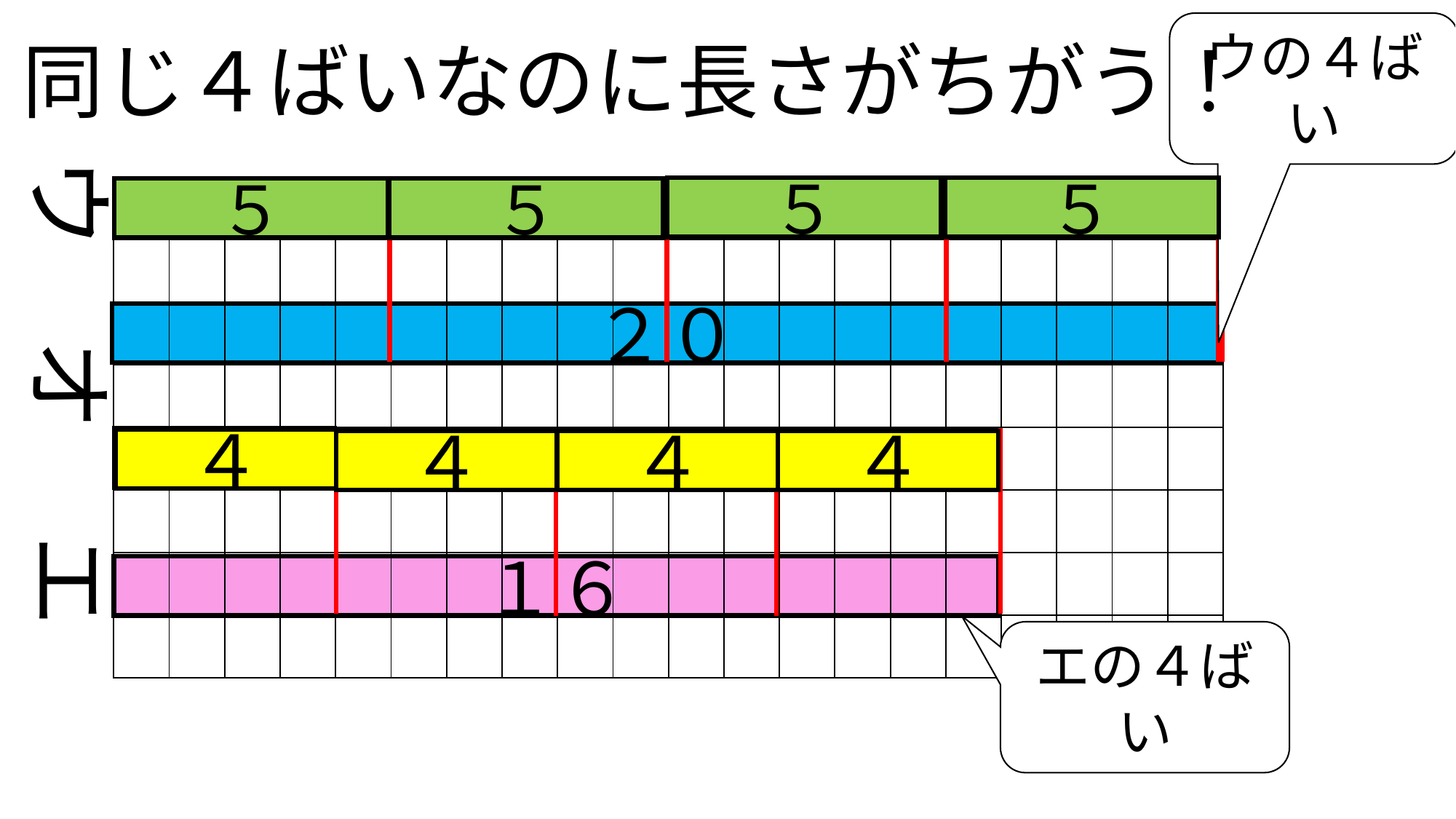

ウの４ばい
同じ４ばいなのに長さがちがう！
ウ　オ　　エ　カ
|  |  |  |  |  |  |  |  |  |  |  |  |  |  |  |  |  |  |  |  |
| --- | --- | --- | --- | --- | --- | --- | --- | --- | --- | --- | --- | --- | --- | --- | --- | --- | --- | --- | --- |
|  |  |  |  |  |  |  |  |  |  |  |  |  |  |  |  |  |  |  |  |
|  |  |  |  |  |  |  |  |  |  |  |  |  |  |  |  |  |  |  |  |
|  |  |  |  |  |  |  |  |  |  |  |  |  |  |  |  |  |  |  |  |
|  |  |  |  |  |  |  |  |  |  |  |  |  |  |  |  |  |  |  |  |
|  |  |  |  |  |  |  |  |  |  |  |  |  |  |  |  |  |  |  |  |
|  |  |  |  |  |  |  |  |  |  |  |  |  |  |  |  |  |  |  |  |
|  |  |  |  |  |  |  |  |  |  |  |  |  |  |  |  |  |  |  |  |
５
５

５

５

２０

４
４
４
４
１６
エの４ばい